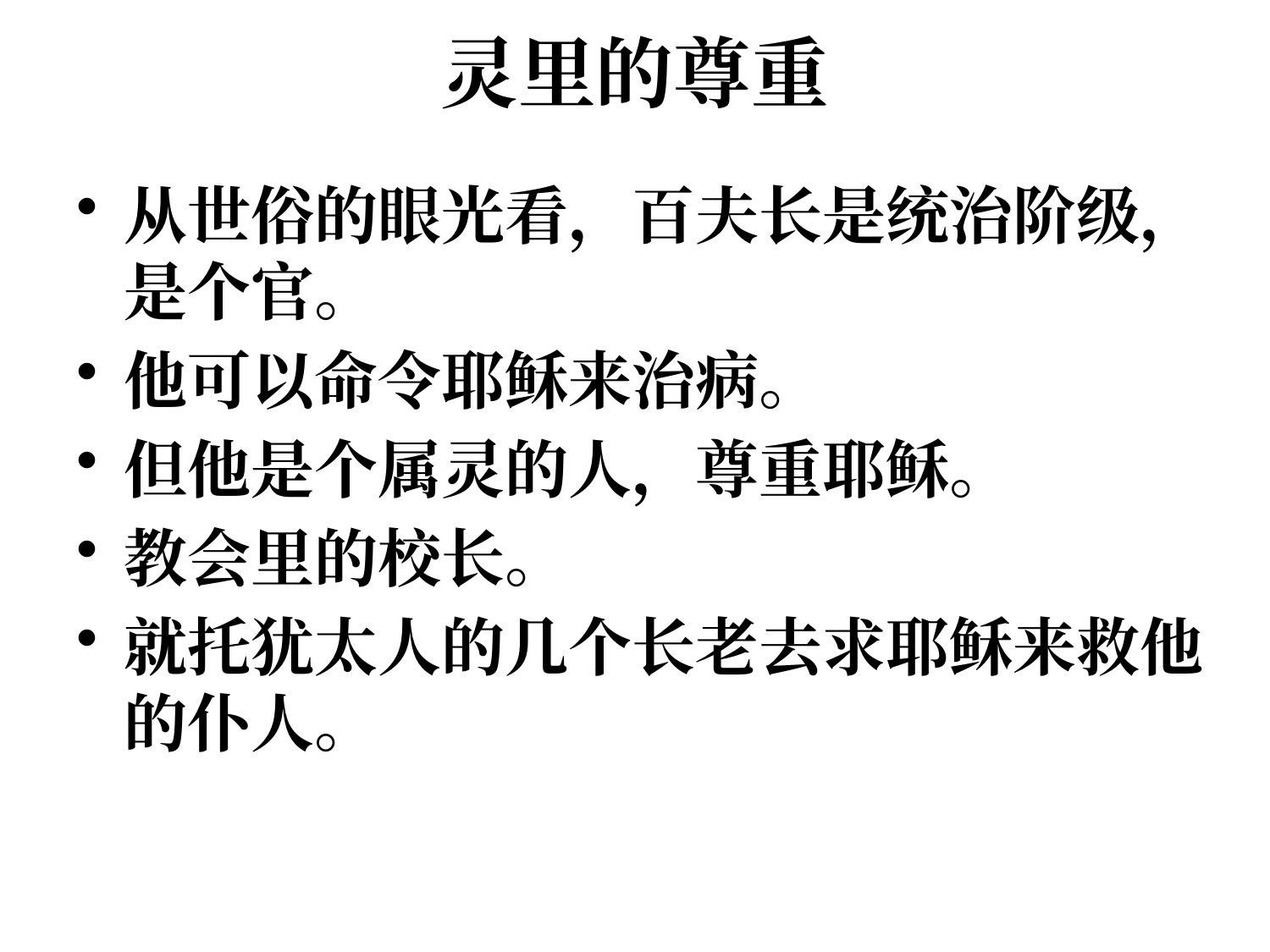

# 灵里的尊重
从世俗的眼光看，百夫长是统治阶级，是个官。
他可以命令耶稣来治病。
但他是个属灵的人，尊重耶稣。
教会里的校长。
就托犹太人的几个长老去求耶稣来救他的仆人。